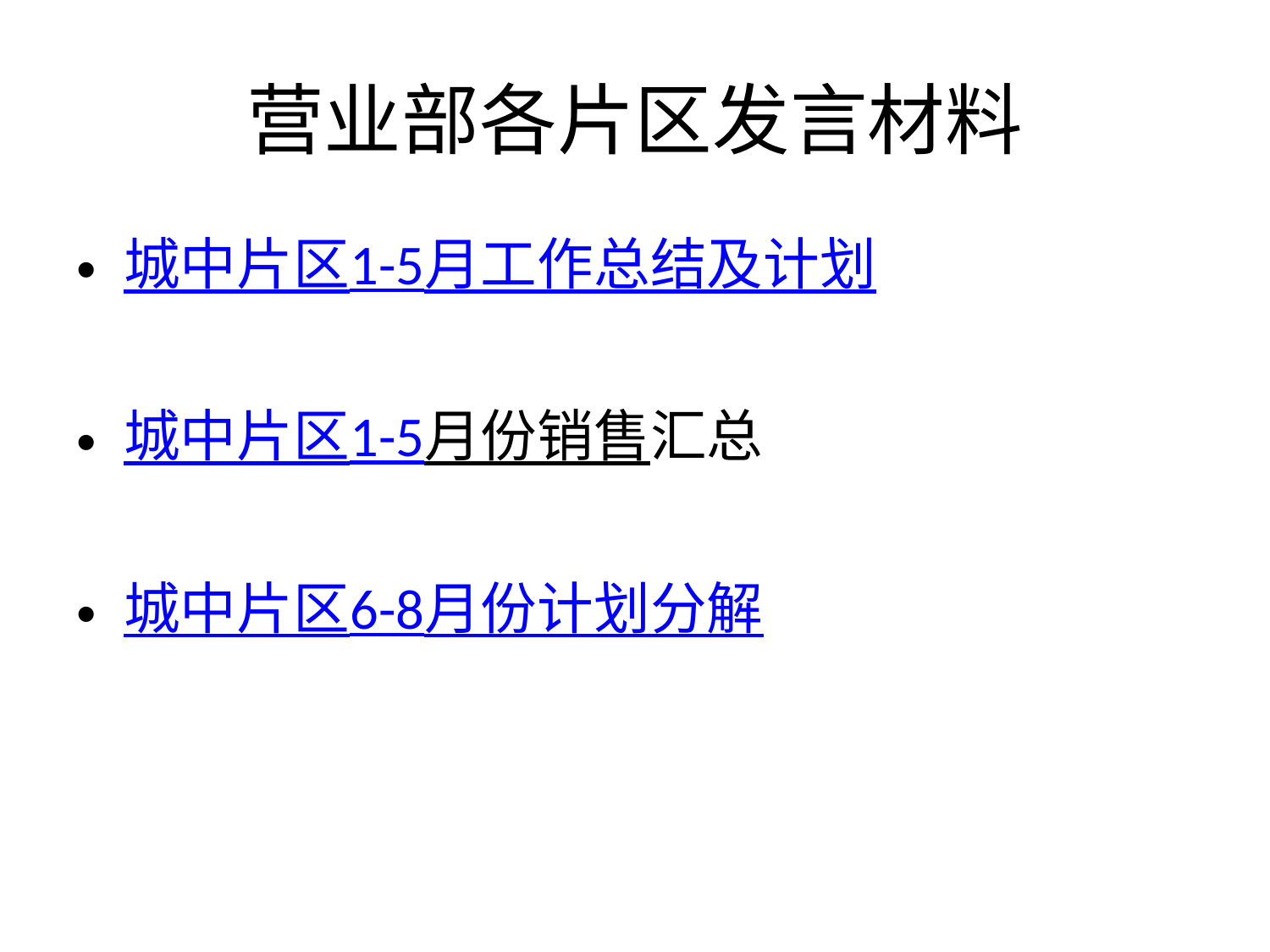

# 营业部各片区发言材料
城中片区1-5月工作总结及计划

城中片区1-5月份销售汇总

城中片区6-8月份计划分解